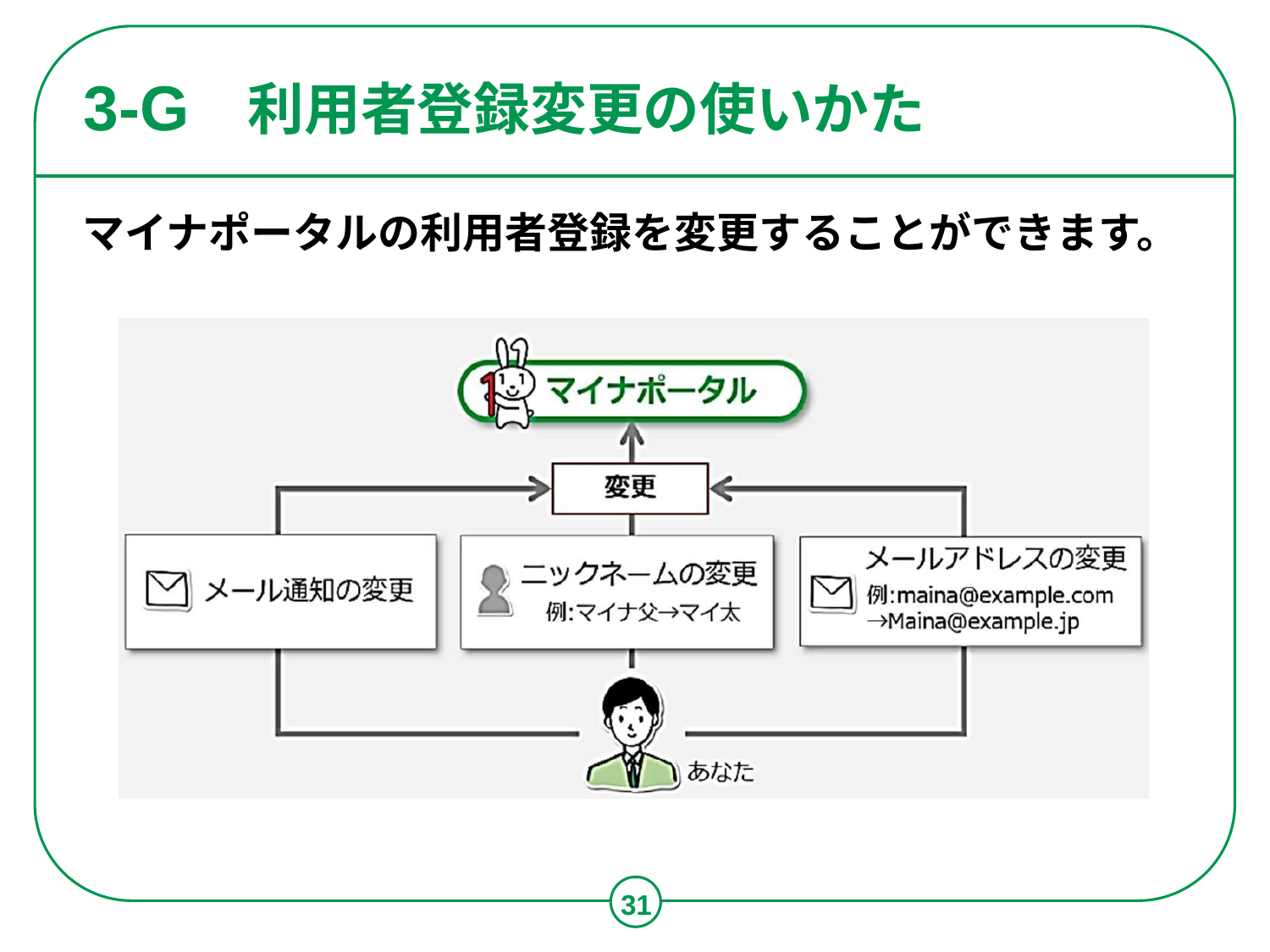

# 利用者登録変更の使いかた
3-G
マイナポータルの利用者登録を変更することができます。